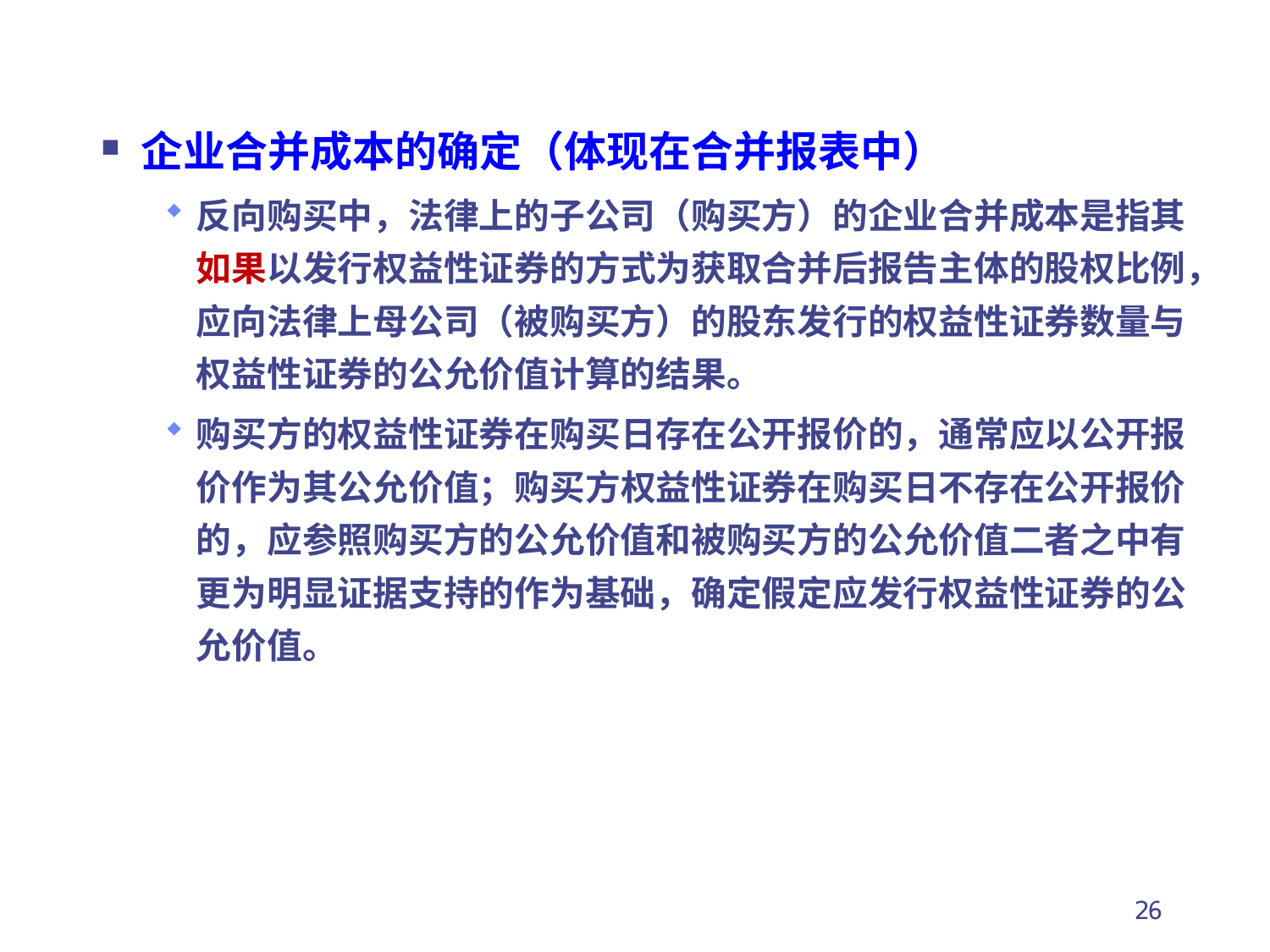

企业合并成本的确定（体现在合并报表中）
反向购买中，法律上的子公司（购买方）的企业合并成本是指其如果以发行权益性证券的方式为获取合并后报告主体的股权比例，应向法律上母公司（被购买方）的股东发行的权益性证券数量与权益性证券的公允价值计算的结果。
购买方的权益性证券在购买日存在公开报价的，通常应以公开报价作为其公允价值；购买方权益性证券在购买日不存在公开报价的，应参照购买方的公允价值和被购买方的公允价值二者之中有更为明显证据支持的作为基础，确定假定应发行权益性证券的公允价值。
26